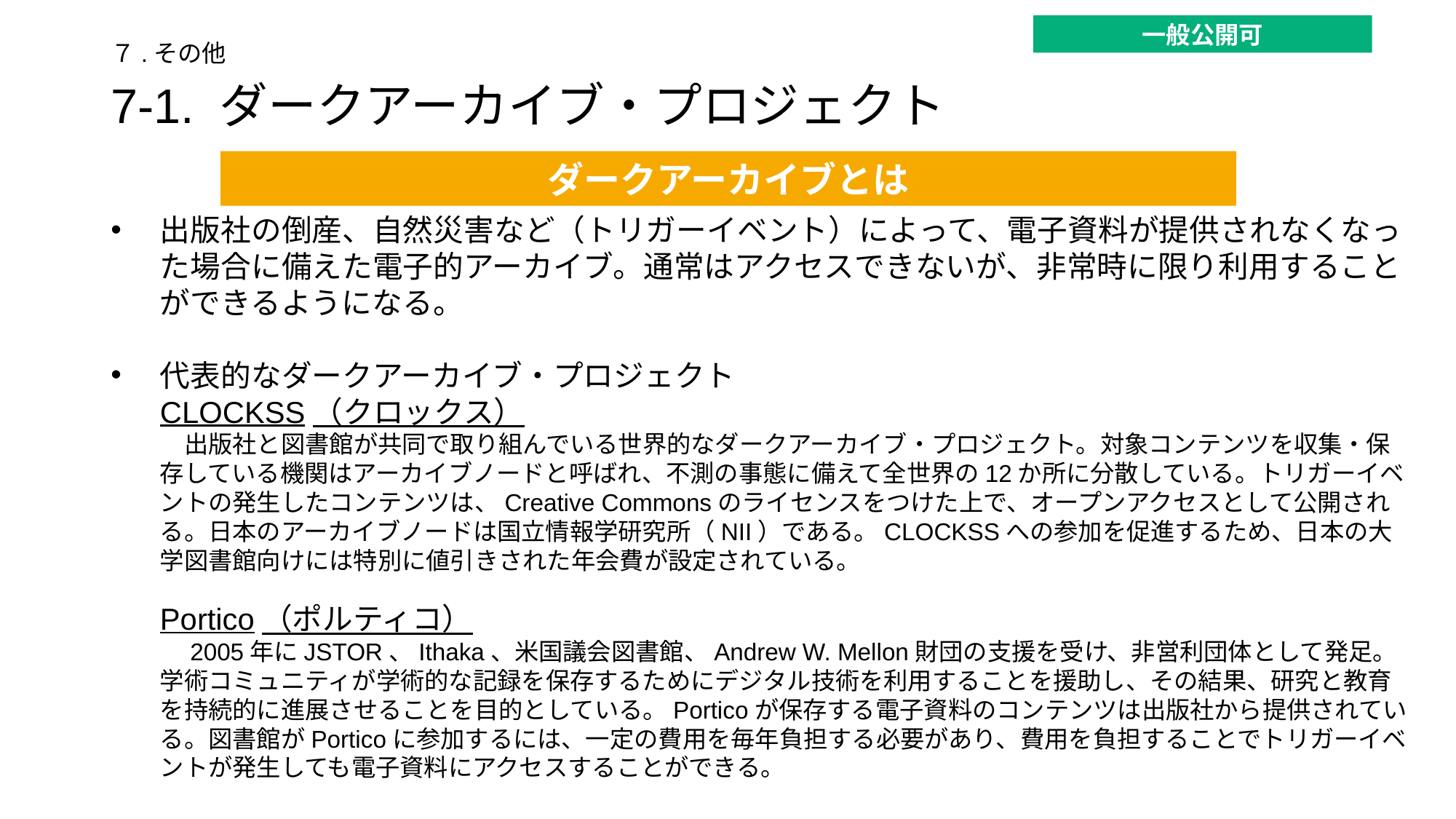

一般公開可
７.その他
# 7-1. ダークアーカイブ・プロジェクト
ダークアーカイブとは
出版社の倒産、自然災害など（トリガーイベント）によって、電子資料が提供されなくなった場合に備えた電子的アーカイブ。通常はアクセスできないが、非常時に限り利用することができるようになる。

代表的なダークアーカイブ・プロジェクト
CLOCKSS（クロックス）
　出版社と図書館が共同で取り組んでいる世界的なダークアーカイブ・プロジェクト。対象コンテンツを収集・保存している機関はアーカイブノードと呼ばれ、不測の事態に備えて全世界の12か所に分散している。トリガーイベントの発生したコンテンツは、Creative Commonsのライセンスをつけた上で、オープンアクセスとして公開される。日本のアーカイブノードは国立情報学研究所（NII）である。CLOCKSSへの参加を促進するため、日本の大学図書館向けには特別に値引きされた年会費が設定されている。
Portico（ポルティコ）
　2005年にJSTOR、Ithaka、米国議会図書館、Andrew W. Mellon財団の支援を受け、非営利団体として発足。学術コミュニティが学術的な記録を保存するためにデジタル技術を利用することを援助し、その結果、研究と教育を持続的に進展させることを目的としている。Porticoが保存する電子資料のコンテンツは出版社から提供されている。図書館がPorticoに参加するには、一定の費用を毎年負担する必要があり、費用を負担することでトリガーイベントが発生しても電子資料にアクセスすることができる。